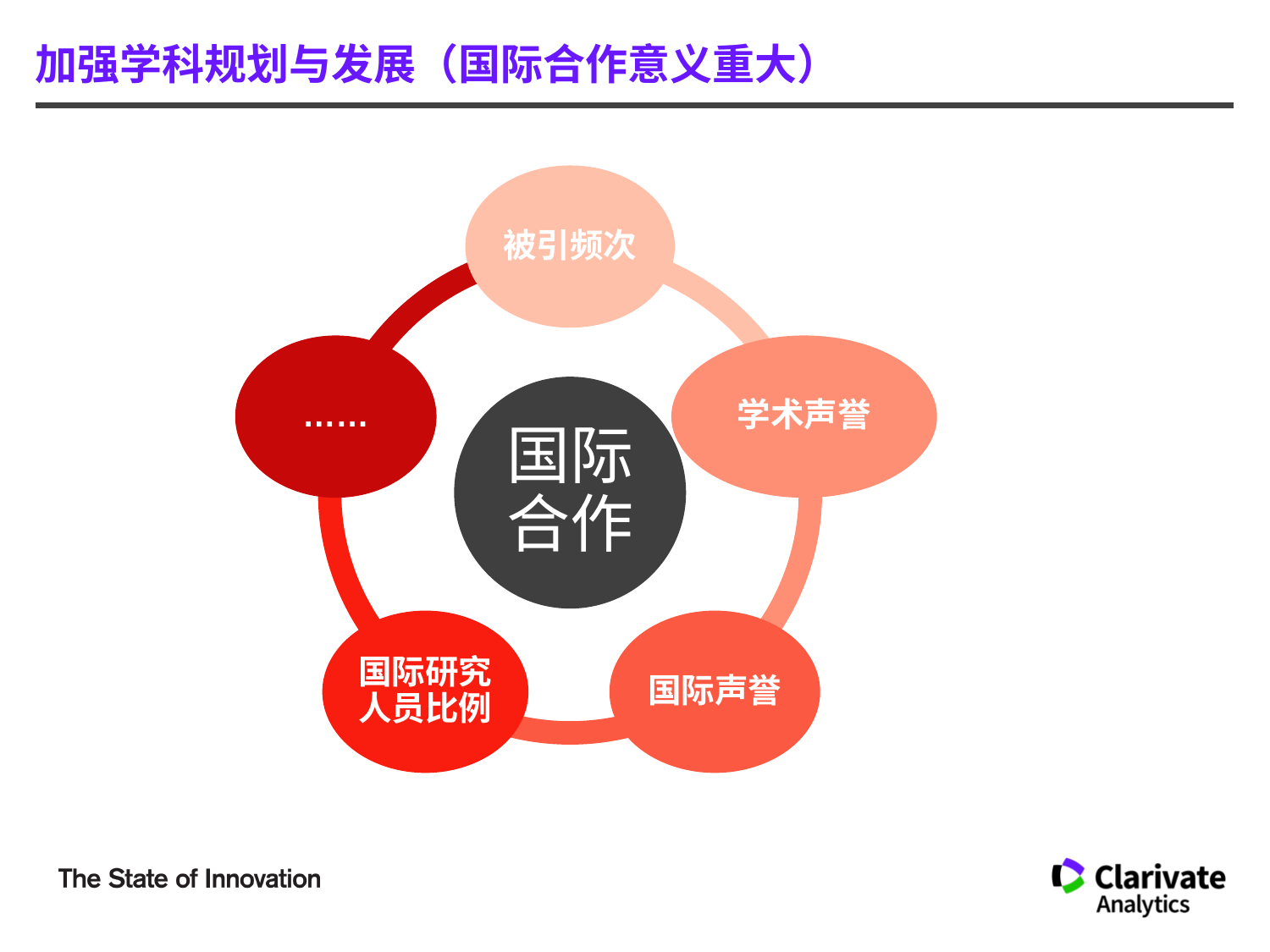

# 加强学科规划与发展（国际合作意义重大）
国际合作
被引频次
学术声誉
国际声誉
国际研究人员比例
……